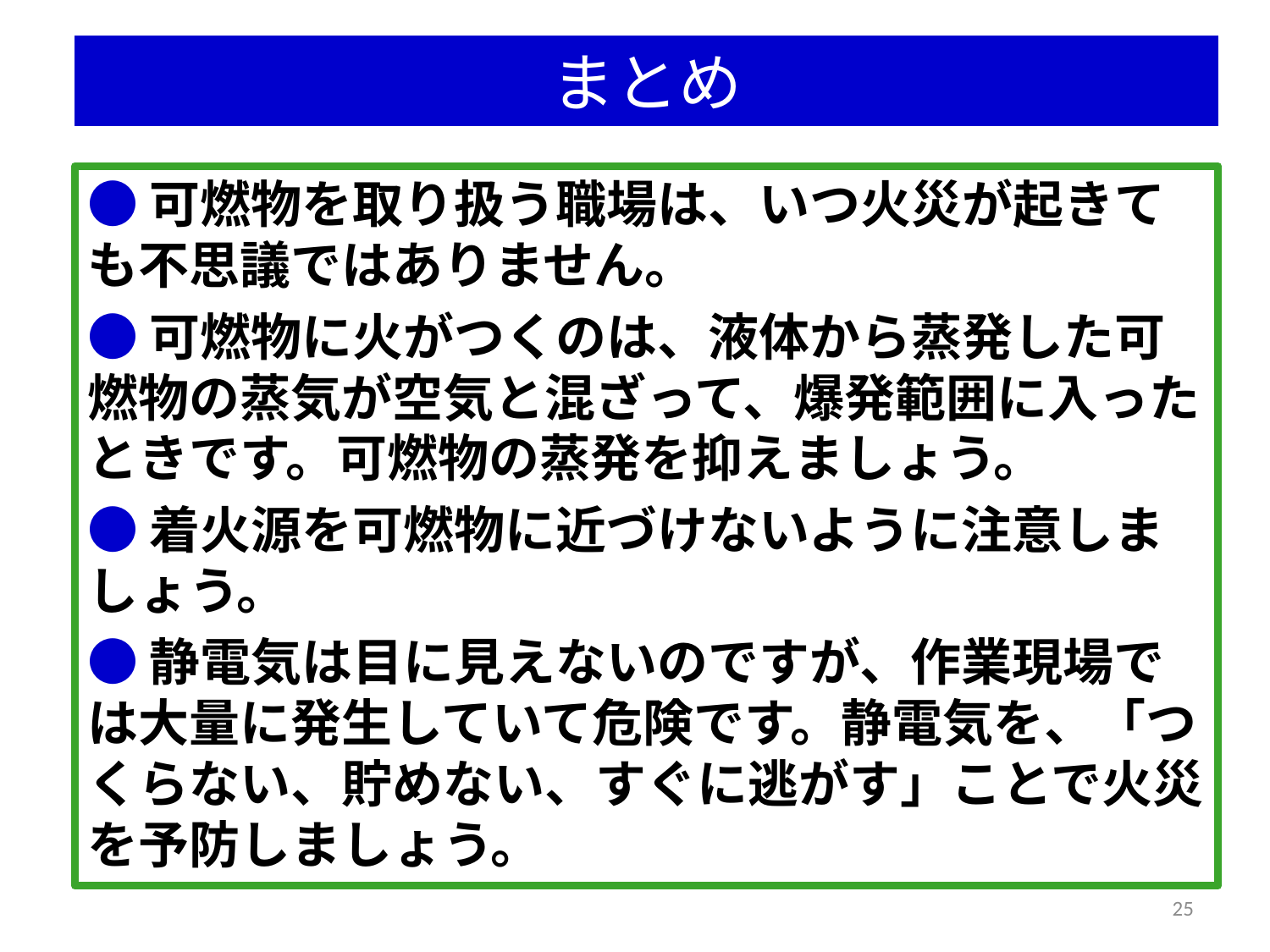

# まとめ
●可燃物を取り扱う職場は、いつ火災が起きても不思議ではありません。
●可燃物に火がつくのは、液体から蒸発した可燃物の蒸気が空気と混ざって、爆発範囲に入ったときです。可燃物の蒸発を抑えましょう。
●着火源を可燃物に近づけないように注意しましょう。
●静電気は目に見えないのですが、作業現場では大量に発生していて危険です。静電気を、「つくらない、貯めない、すぐに逃がす」ことで火災を予防しましょう。
25